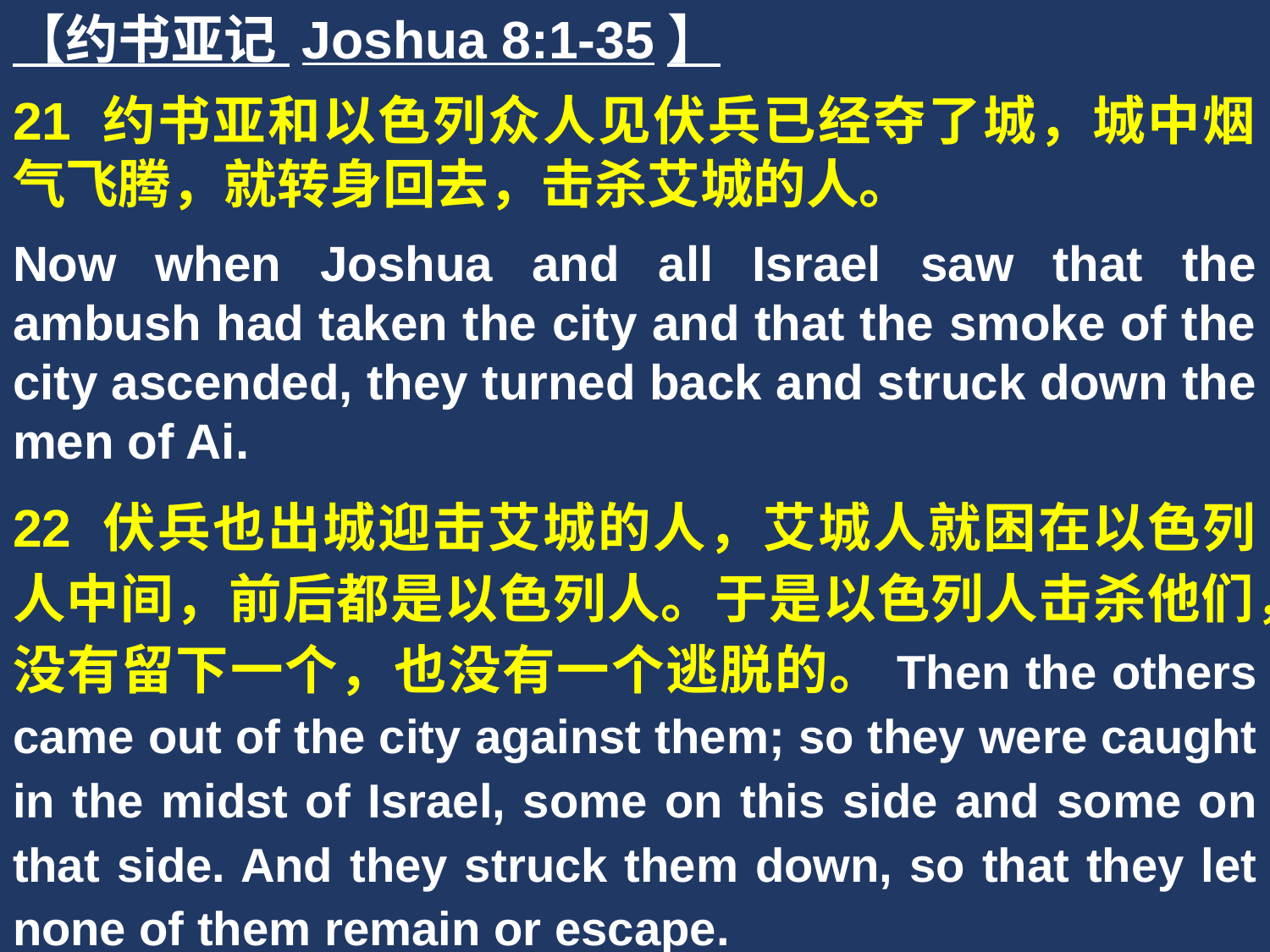

【约书亚记 Joshua 8:1-35】
21 约书亚和以色列众人见伏兵已经夺了城，城中烟气飞腾，就转身回去，击杀艾城的人。
Now when Joshua and all Israel saw that the ambush had taken the city and that the smoke of the city ascended, they turned back and struck down the men of Ai.
22 伏兵也出城迎击艾城的人，艾城人就困在以色列人中间，前后都是以色列人。于是以色列人击杀他们，没有留下一个，也没有一个逃脱的。Then the others came out of the city against them; so they were caught in the midst of Israel, some on this side and some on that side. And they struck them down, so that they let none of them remain or escape.